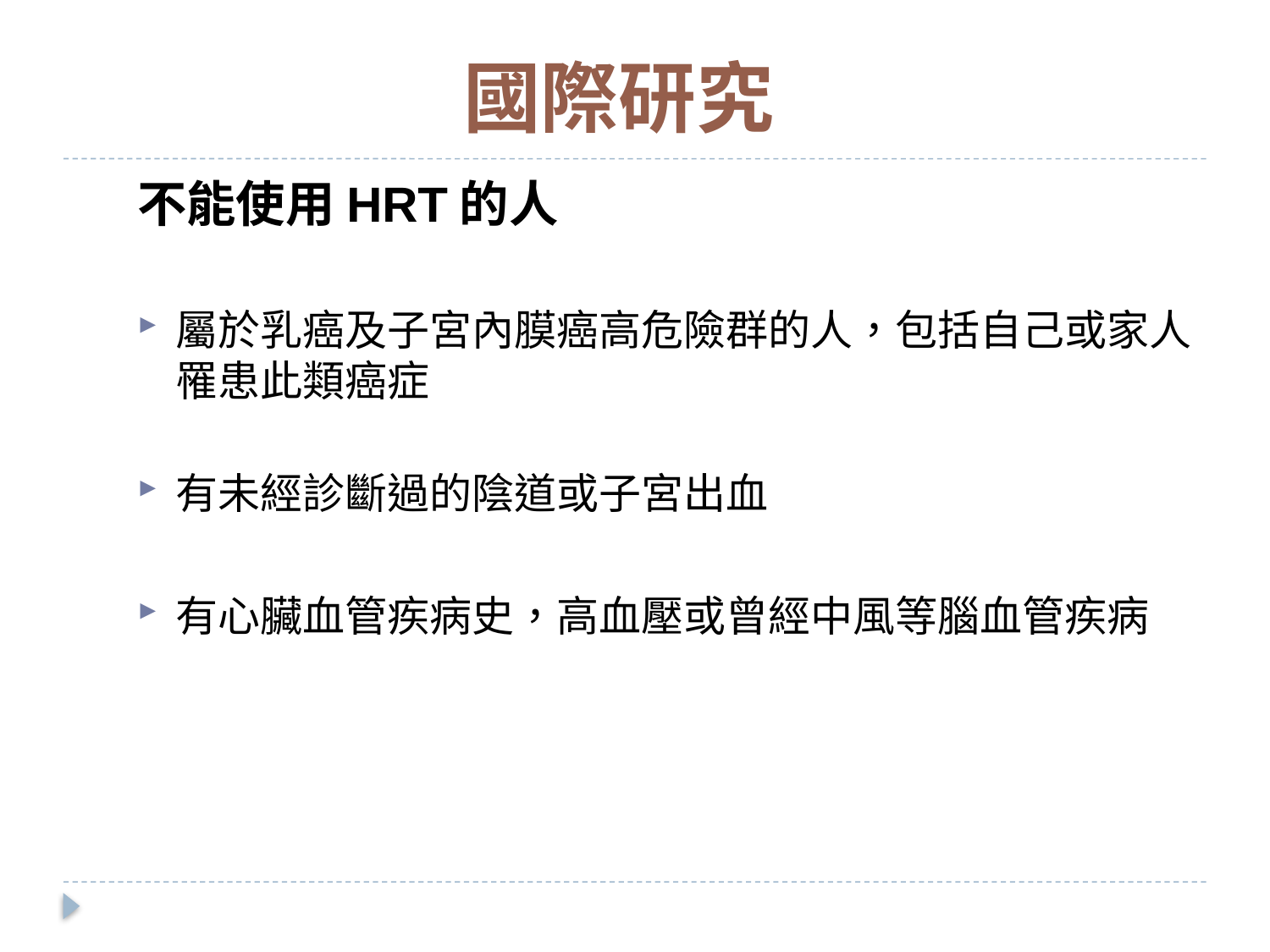

# 國際研究
不能使用HRT的人

屬於乳癌及子宮內膜癌高危險群的人，包括自己或家人罹患此類癌症
有未經診斷過的陰道或子宮出血

有心臟血管疾病史，高血壓或曾經中風等腦血管疾病